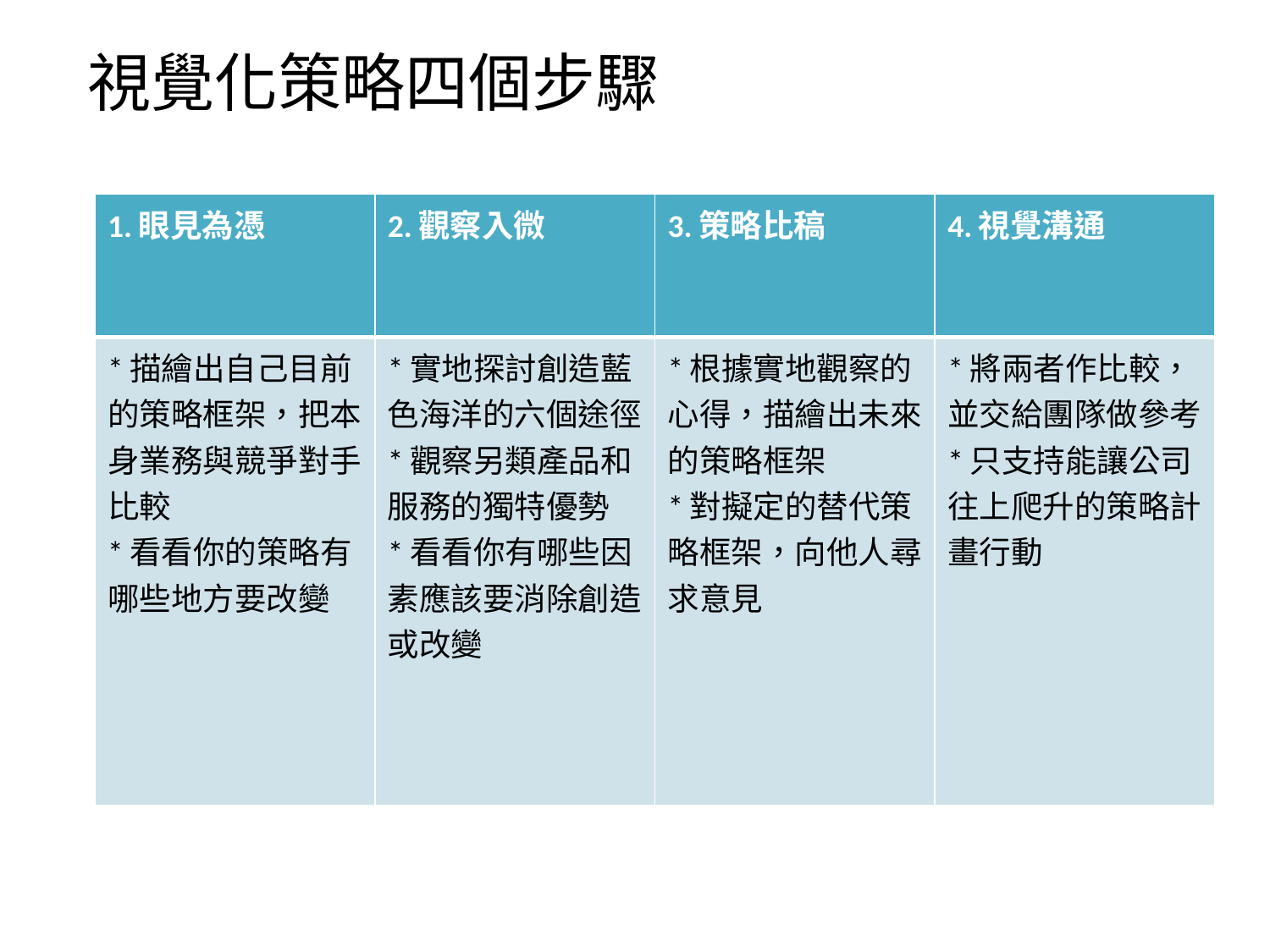

視覺化策略四個步驟
| 1.眼見為憑 | 2.觀察入微 | 3.策略比稿 | 4.視覺溝通 |
| --- | --- | --- | --- |
| \*描繪出自己目前的策略框架，把本身業務與競爭對手比較 \*看看你的策略有哪些地方要改變 | \*實地探討創造藍色海洋的六個途徑 \*觀察另類產品和服務的獨特優勢 \*看看你有哪些因素應該要消除創造或改變 | \*根據實地觀察的心得，描繪出未來的策略框架 \*對擬定的替代策略框架，向他人尋求意見 | \*將兩者作比較，並交給團隊做參考 \*只支持能讓公司往上爬升的策略計畫行動 |